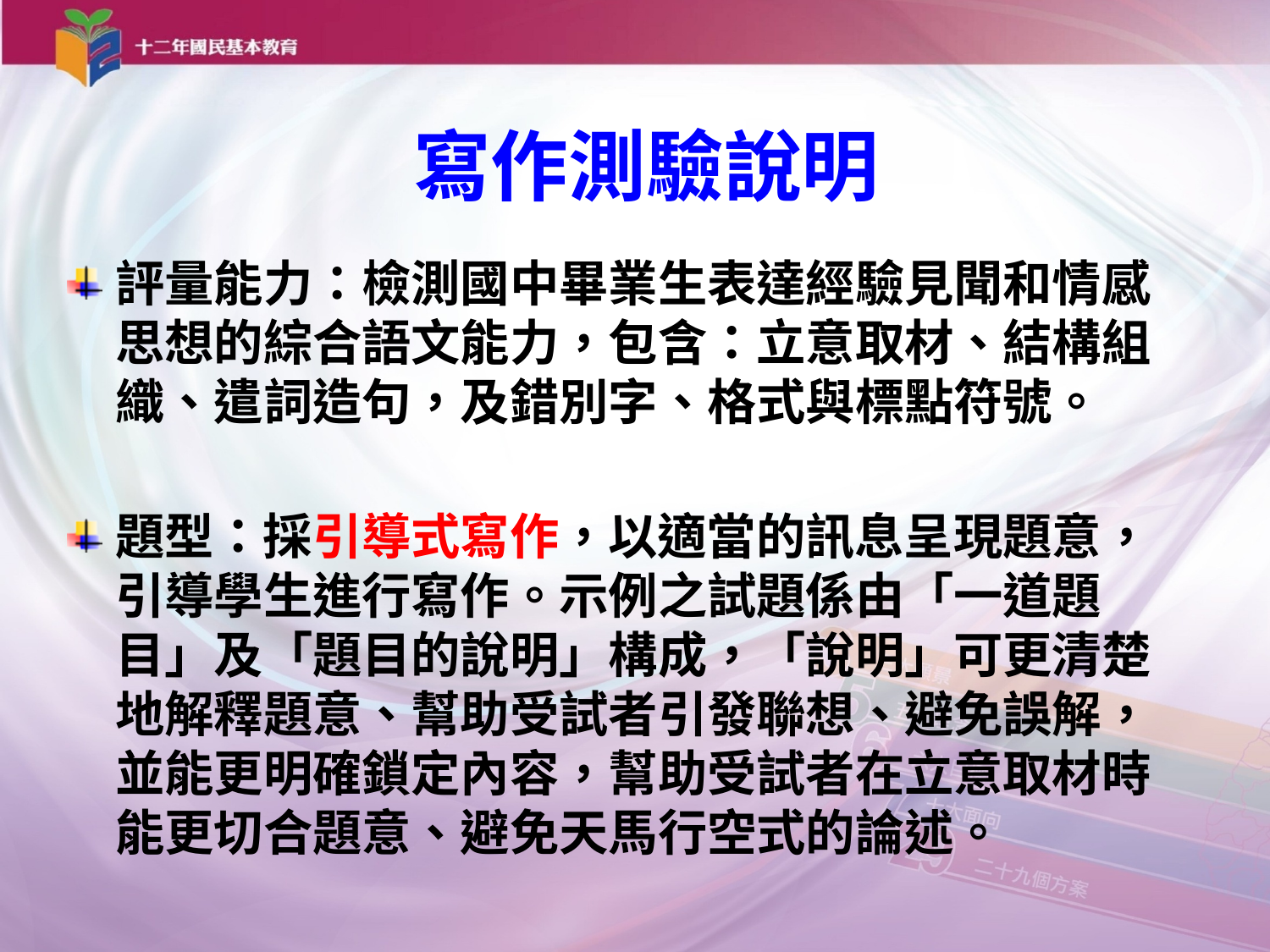

# 寫作測驗說明
評量能力：檢測國中畢業生表達經驗見聞和情感思想的綜合語文能力，包含：立意取材、結構組織、遣詞造句，及錯別字、格式與標點符號。

題型：採引導式寫作，以適當的訊息呈現題意，引導學生進行寫作。示例之試題係由「一道題目」及「題目的說明」構成，「說明」可更清楚地解釋題意、幫助受試者引發聯想、避免誤解，並能更明確鎖定內容，幫助受試者在立意取材時能更切合題意、避免天馬行空式的論述。